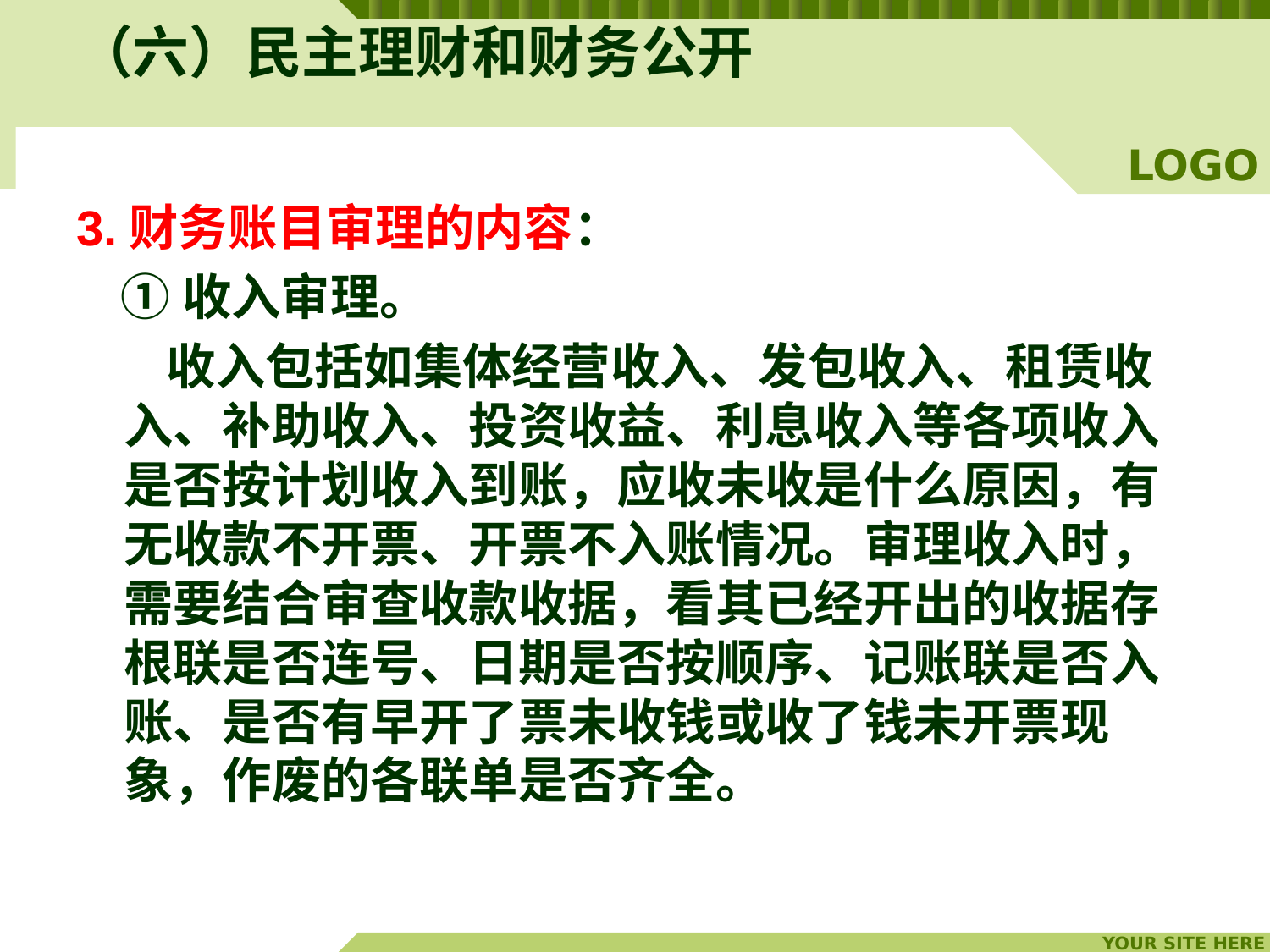

# （六）民主理财和财务公开
3.财务账目审理的内容：
    ①收入审理。
       收入包括如集体经营收入、发包收入、租赁收入、补助收入、投资收益、利息收入等各项收入是否按计划收入到账，应收未收是什么原因，有无收款不开票、开票不入账情况。审理收入时，需要结合审查收款收据，看其已经开出的收据存根联是否连号、日期是否按顺序、记账联是否入账、是否有早开了票未收钱或收了钱未开票现象，作废的各联单是否齐全。